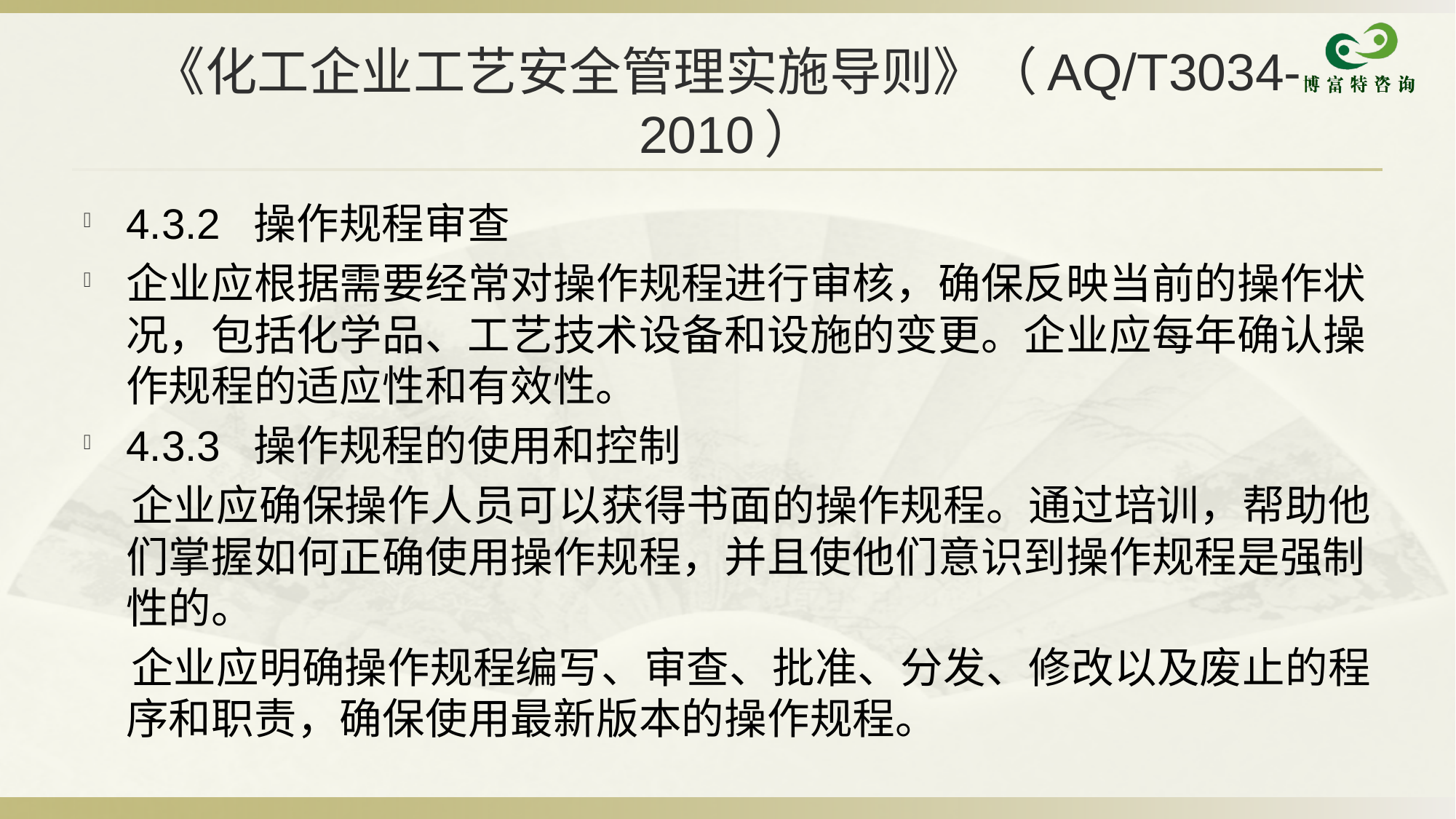

# 《化工企业工艺安全管理实施导则》（AQ/T3034-2010）
4.3.2  操作规程审查
企业应根据需要经常对操作规程进行审核，确保反映当前的操作状况，包括化学品、工艺技术设备和设施的变更。企业应每年确认操作规程的适应性和有效性。
4.3.3  操作规程的使用和控制
    企业应确保操作人员可以获得书面的操作规程。通过培训，帮助他们掌握如何正确使用操作规程，并且使他们意识到操作规程是强制性的。
    企业应明确操作规程编写、审查、批准、分发、修改以及废止的程序和职责，确保使用最新版本的操作规程。